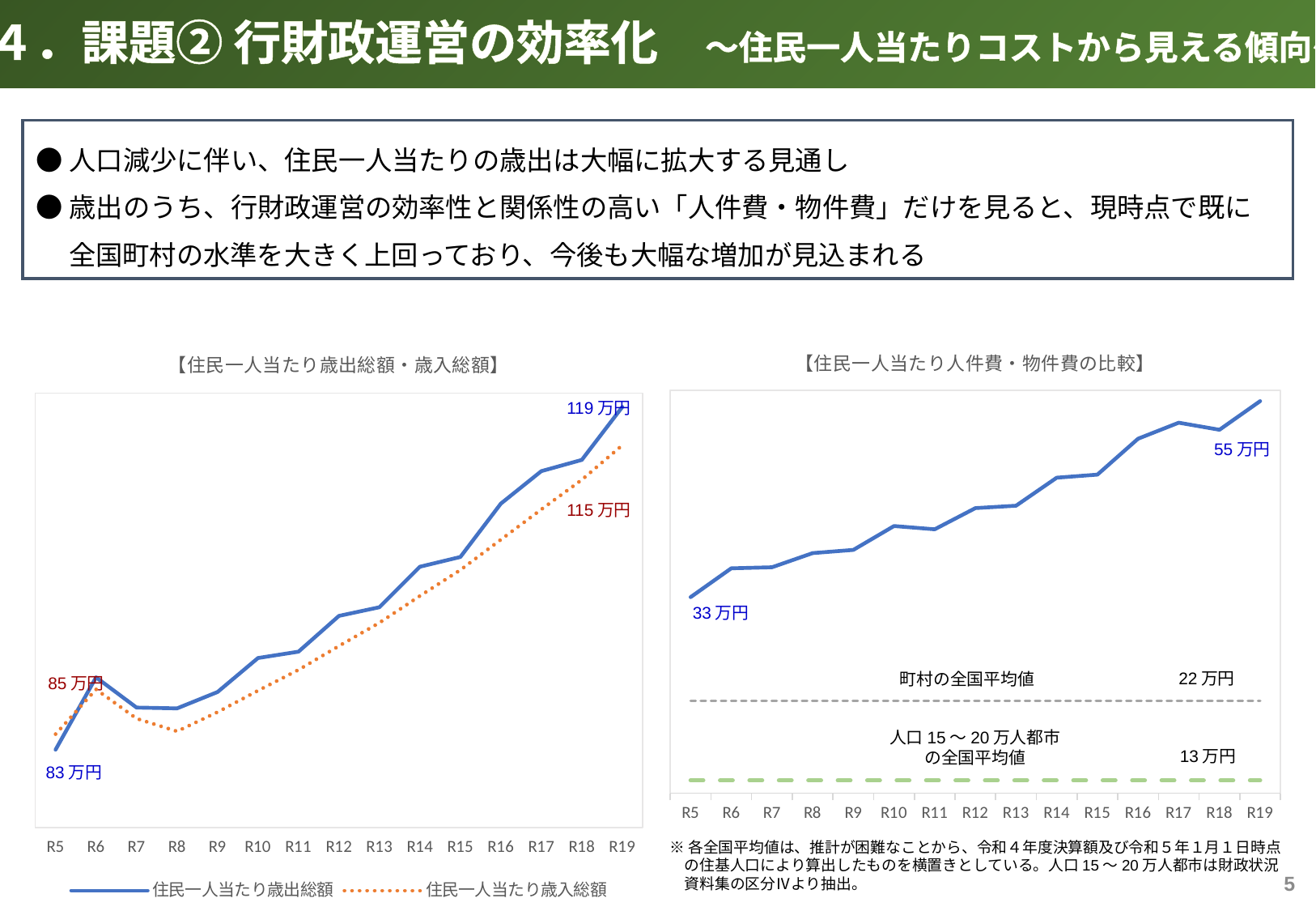

４．課題② 行財政運営の効率化　～住民一人当たりコストから見える傾向～

●人口減少に伴い、住民一人当たりの歳出は大幅に拡大する見通し
●歳出のうち、行財政運営の効率性と関係性の高い「人件費・物件費」だけを見ると、現時点で既に
　 全国町村の水準を大きく上回っており、今後も大幅な増加が見込まれる

### Chart: 【住民一人当たり歳出総額・歳入総額】

| Category | 住民一人当たり歳出総額 | 住民一人当たり歳入総額 |
|---|---|---|
| R5 | 830.7257714037374 | 846.8057366362451 |
| R6 | 905.6184765711748 | 893.1823228958472 |
| R7 | 874.2896112752898 | 862.9233916799272 |
| R8 | 873.4855545200373 | 849.7204100652377 |
| R9 | 890.4011461318053 | 869.6275071633238 |
| R10 | 925.5996084189917 | 891.825746451297 |
| R11 | 932.1948769462581 | 913.360120542441 |
| R12 | 969.2903225806451 | 938.0645161290323 |
| R13 | 978.2551047467515 | 962.0790241315301 |
| R14 | 1020.1799836378511 | 989.9100081810744 |
| R15 | 1030.3030303030303 | 1016.8350168350169 |
| R16 | 1085.549132947977 | 1048.265895953757 |
| R17 | 1119.1895113230034 | 1079.558998808105 |
| R18 | 1130.795210316242 | 1110.2241326373962 |
| R19 | 1185.6192587899905 | 1146.0247070003168 |

### Chart: 【住民一人当たり人件費・物件費の比較】

| Category |  |  |  |
|---|---|---|---|
| R5 | 333.9852238157323 | 134.0 | 221.0 |
| R6 | 365.53408838552076 | 134.0 | 221.0 |
| R7 | 366.6742441463969 | 134.0 | 221.0 |
| R8 | 382.1062441752097 | 134.0 | 221.0 |
| R9 | 385.62559694364853 | 134.0 | 221.0 |
| R10 | 411.6495349975526 | 134.0 | 221.0 |
| R11 | 408.0863887493722 | 134.0 | 221.0 |
| R12 | 431.2258064516129 | 134.0 | 221.0 |
| R13 | 433.83717846725006 | 134.0 | 221.0 |
| R14 | 464.41232615216796 | 134.0 | 221.0 |
| R15 | 467.7328843995511 | 134.0 | 221.0 |
| R16 | 506.9364161849711 | 134.0 | 221.0 |
| R17 | 524.4338498212157 | 134.0 | 221.0 |
| R18 | 516.7331900521954 | 134.0 | 221.0 |
| R19 | 547.9885967690847 | 134.0 | 221.0 |
119万円
55万円
115万円
33万円
22万円
町村の全国平均値
85万円
人口15～20万人都市
の全国平均値
13万円
83万円
※各全国平均値は、推計が困難なことから、令和４年度決算額及び令和５年１月１日時点
　の住基人口により算出したものを横置きとしている。人口15～20万人都市は財政状況
　資料集の区分Ⅳより抽出。
5